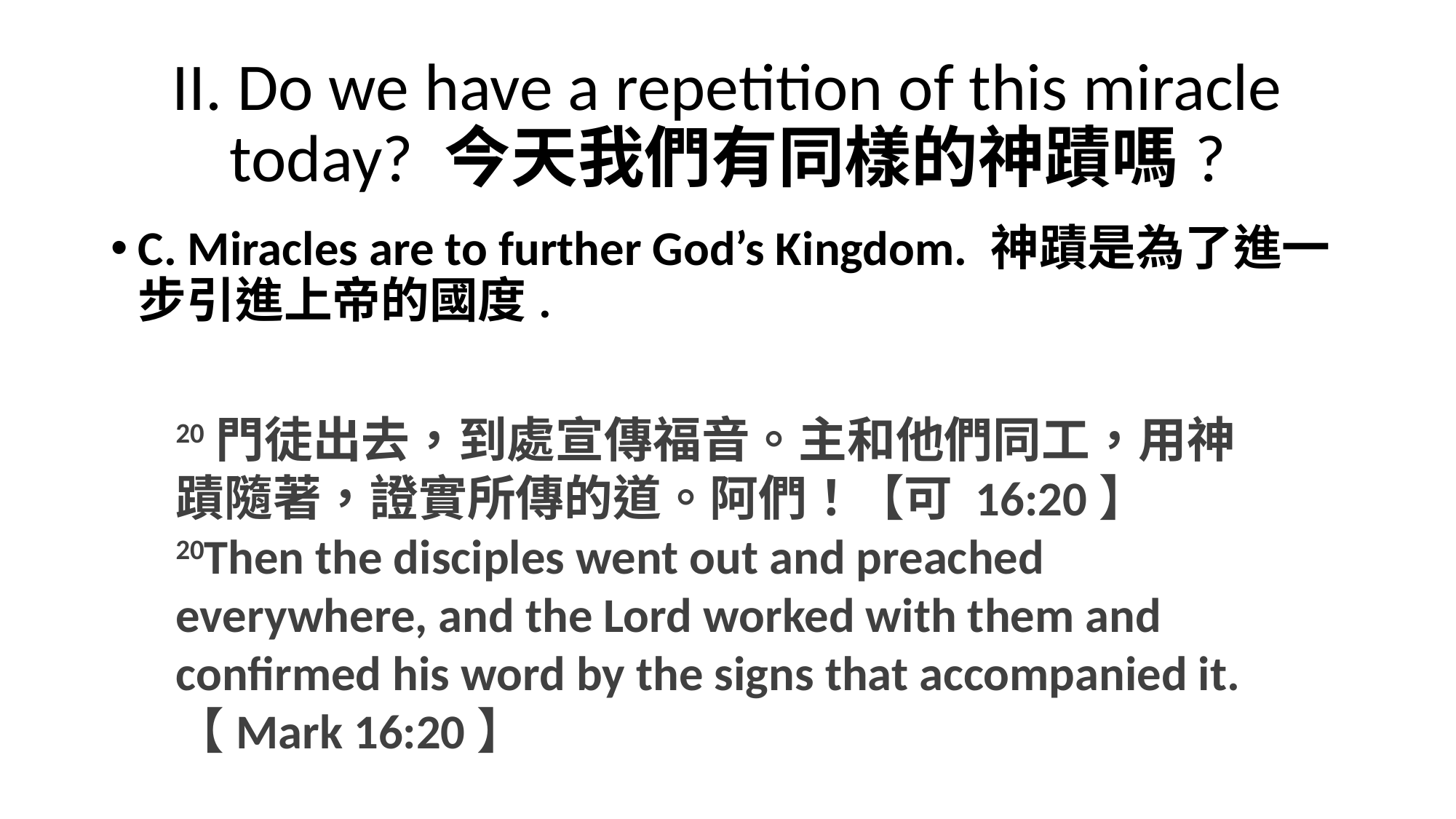

# II. Do we have a repetition of this miracle today? 今天我們有同樣的神蹟嗎?
C. Miracles are to further God’s Kingdom. 神蹟是為了進一步引進上帝的國度.

20門徒出去，到處宣傳福音。主和他們同工，用神蹟隨著，證實所傳的道。阿們！【可 16:20】
20Then the disciples went out and preached everywhere, and the Lord worked with them and confirmed his word by the signs that accompanied it. 【Mark 16:20】